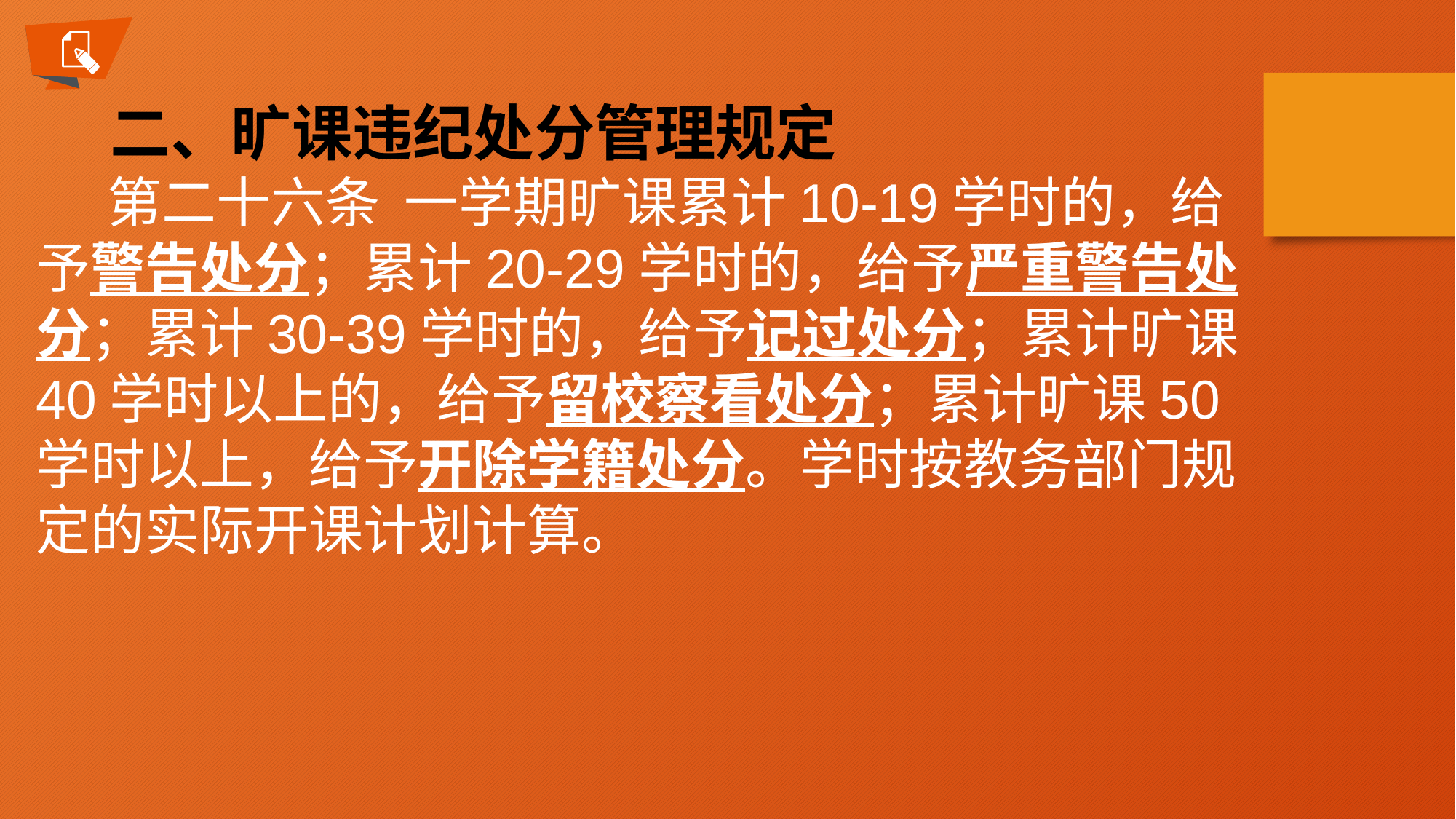

二、旷课违纪处分管理规定
  第二十六条  一学期旷课累计10-19学时的，给予警告处分；累计20-29学时的，给予严重警告处分；累计30-39学时的，给予记过处分；累计旷课40学时以上的，给予留校察看处分；累计旷课50学时以上，给予开除学籍处分。学时按教务部门规定的实际开课计划计算。